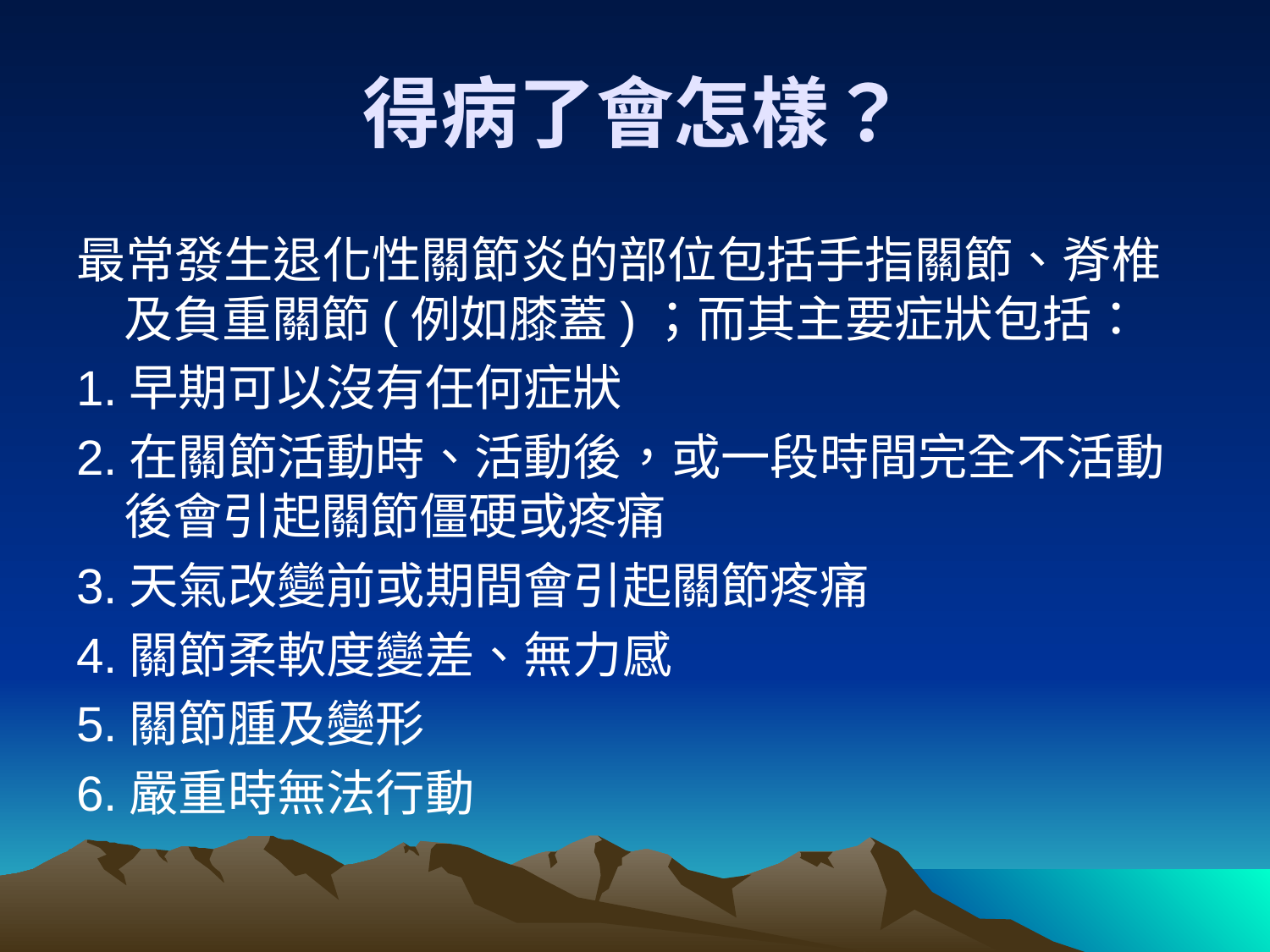

# 得病了會怎樣？
最常發生退化性關節炎的部位包括手指關節、脊椎及負重關節(例如膝蓋)；而其主要症狀包括：
1.早期可以沒有任何症狀
2.在關節活動時、活動後，或一段時間完全不活動後會引起關節僵硬或疼痛
3.天氣改變前或期間會引起關節疼痛
4.關節柔軟度變差、無力感
5.關節腫及變形
6.嚴重時無法行動